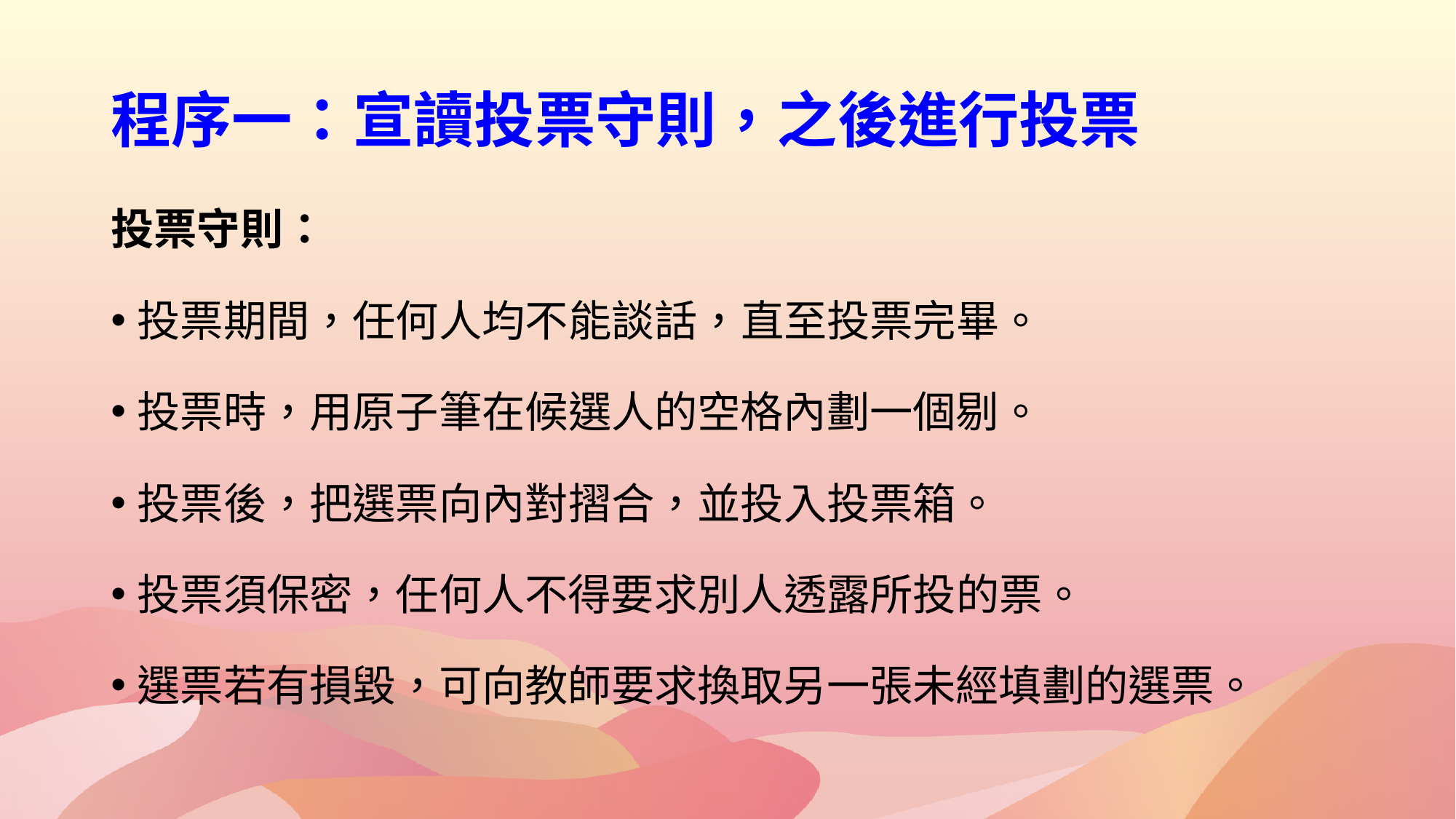

# 程序一：宣讀投票守則，之後進行投票
投票守則：
投票期間，任何人均不能談話，直至投票完畢。
投票時，用原子筆在候選人的空格內劃一個剔。
投票後，把選票向內對摺合，並投入投票箱。
投票須保密，任何人不得要求別人透露所投的票。
選票若有損毀，可向教師要求換取另一張未經填劃的選票。